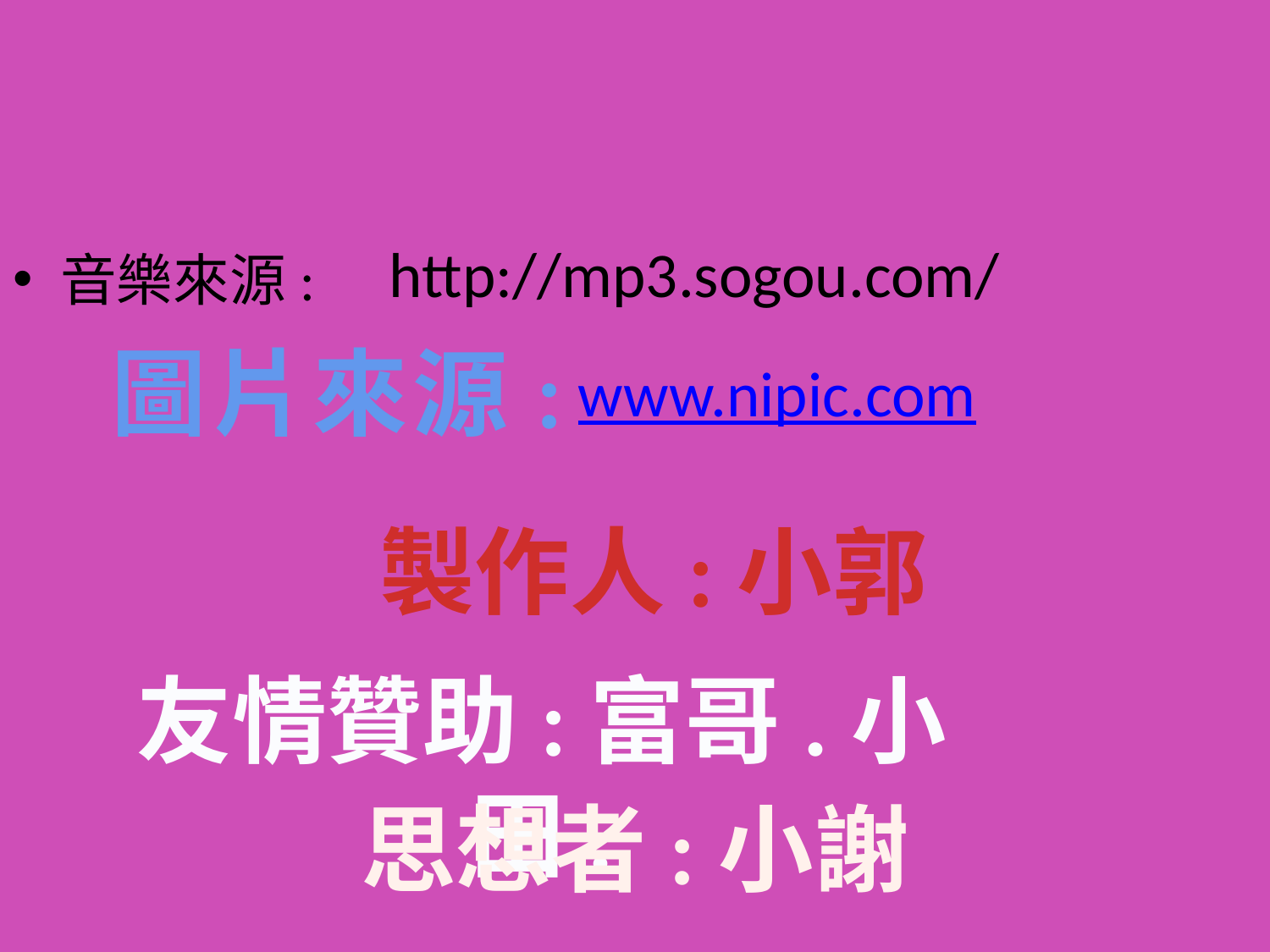

http://mp3.sogou.com/
音樂來源:
圖片來源:
www.nipic.com
製作人:小郭
友情贊助:富哥.小田.
思想者:小謝